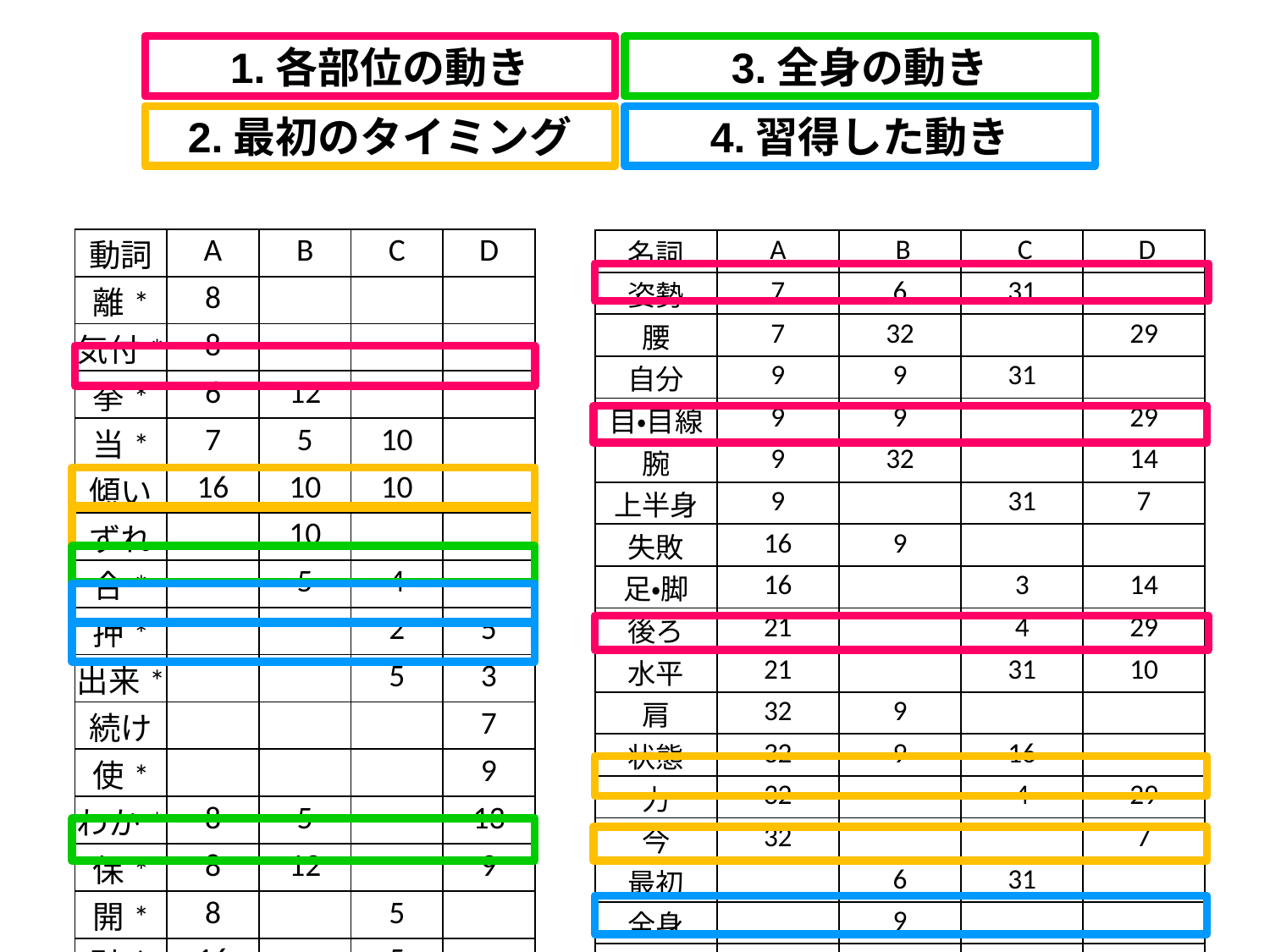

1.各部位の動き
3.全身の動き
2.最初のタイミング
4.習得した動き
| 動詞 | A | B | C | D |
| --- | --- | --- | --- | --- |
| 離\* | 8 |  |  |  |
| 気付\* | 8 |  |  |  |
| 挙\* | 6 | 12 |  |  |
| 当\* | 7 | 5 | 10 |  |
| 傾い | 16 | 10 | 10 |  |
| ずれ |  | 10 |  |  |
| 合\* |  | 5 | 4 |  |
| 押\* |  |  | 2 | 5 |
| 出来\* |  |  | 5 | 3 |
| 続け |  |  |  | 7 |
| 使\* |  |  |  | 9 |
| わか\* | 8 | 5 |  | 13 |
| 保\* | 8 | 12 |  | 9 |
| 開\* | 8 |  | 5 |  |
| 引く | 16 |  | 5 |  |
| 上\* | 13 |  | 14 | 7 |
| 名詞 | A | B | C | D |
| --- | --- | --- | --- | --- |
| 姿勢 | 7 | 6 | 31 |  |
| 腰 | 7 | 32 |  | 29 |
| 自分 | 9 | 9 | 31 |  |
| 目・目線 | 9 | 9 |  | 29 |
| 腕 | 9 | 32 |  | 14 |
| 上半身 | 9 |  | 31 | 7 |
| 失敗 | 16 | 9 |  |  |
| 足・脚 | 16 |  | 3 | 14 |
| 後ろ | 21 |  | 4 | 29 |
| 水平 | 21 |  | 31 | 10 |
| 肩 | 32 | 9 |  |  |
| 状態 | 32 | 9 | 16 |  |
| 力 | 32 |  | 4 | 29 |
| 今 | 32 |  |  | 7 |
| 最初 |  | 6 | 31 |  |
| 全身 |  | 9 |  |  |
| リズム |  | 32 | 2 | 10 |
| スピード |  |  | 16 | 3 |
| 体力 |  |  |  | 7 |